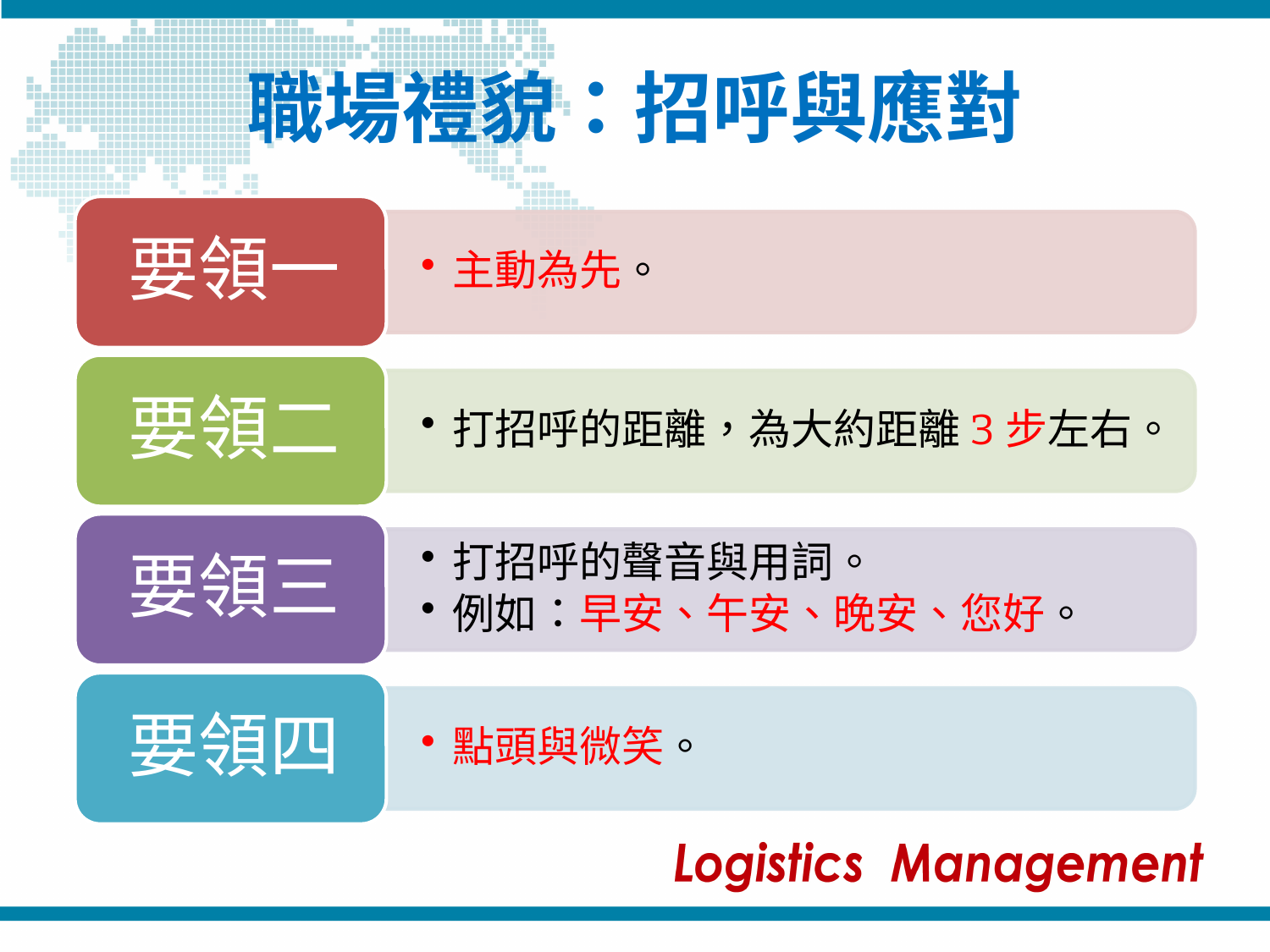

# 職場禮貌：招呼與應對
主動為先。
要領一
打招呼的距離，為大約距離3步左右。
要領二
打招呼的聲音與用詞。
例如：早安、午安、晚安、您好。
要領三
點頭與微笑。
要領四